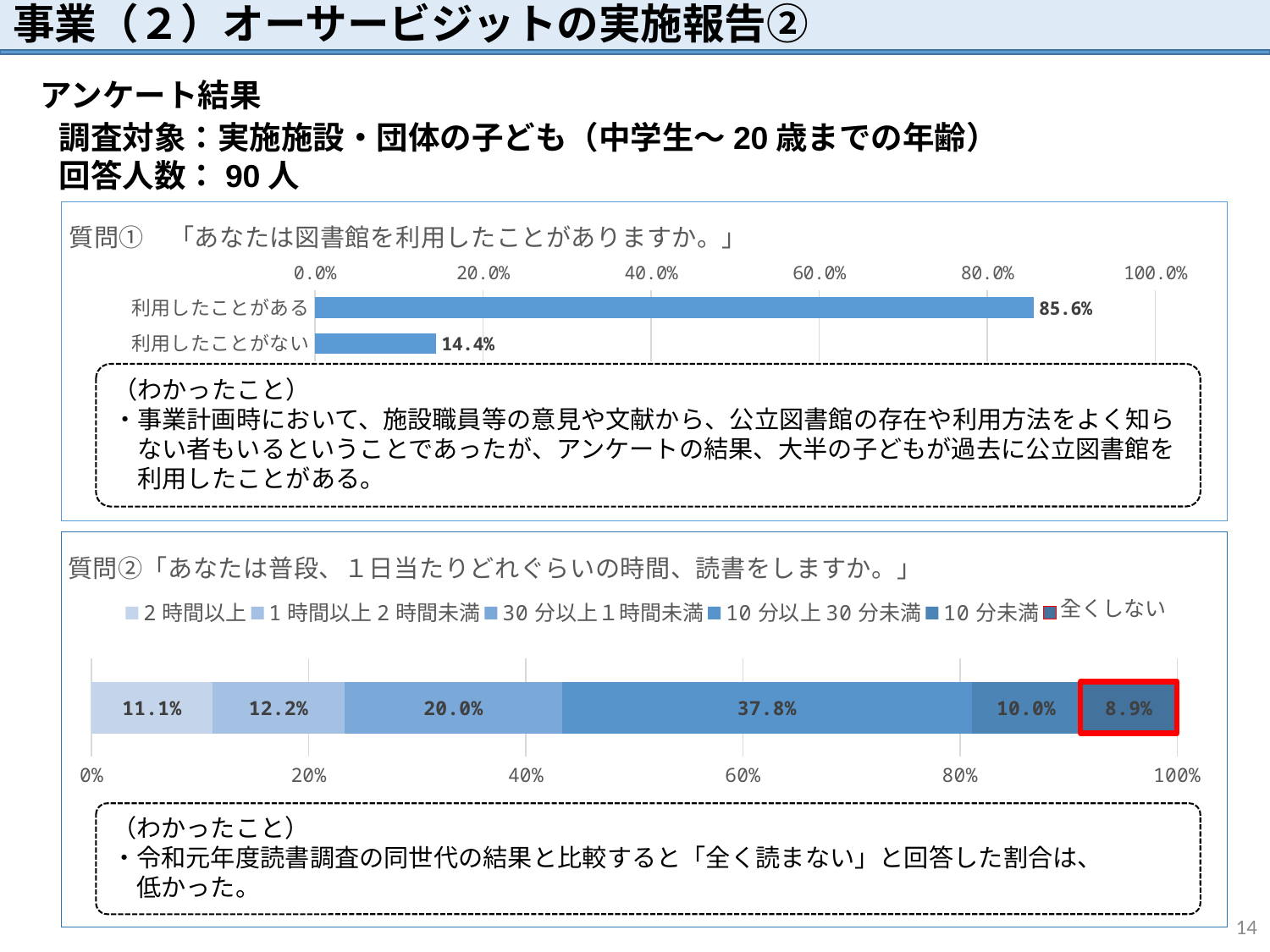

# 事業（２）オーサービジットの実施報告②

アンケート結果
調査対象：実施施設・団体の子ども（中学生～20歳までの年齢）
回答人数：90人

### Chart: 質問①　「あなたは図書館を利用したことがありますか。」

| Category |  |
|---|---|
| 利用したことがある | 0.8555555555555555 |
| 利用したことがない | 0.14444444444444443 |
（わかったこと）
・事業計画時において、施設職員等の意見や文献から、公立図書館の存在や利用方法をよく知ら
　ない者もいるということであったが、アンケートの結果、大半の子どもが過去に公立図書館を
　利用したことがある。

### Chart: 質問②「あなたは普段、１日当たりどれぐらいの時間、読書をしますか。」

| Category | 2時間以上 | 1時間以上2時間未満 | 30分以上１時間未満 | 10分以上30分未満 | 10分未満 | 全くしない |
|---|---|---|---|---|---|---|
（わかったこと）
・令和元年度読書調査の同世代の結果と比較すると「全く読まない」と回答した割合は、
　低かった。
14